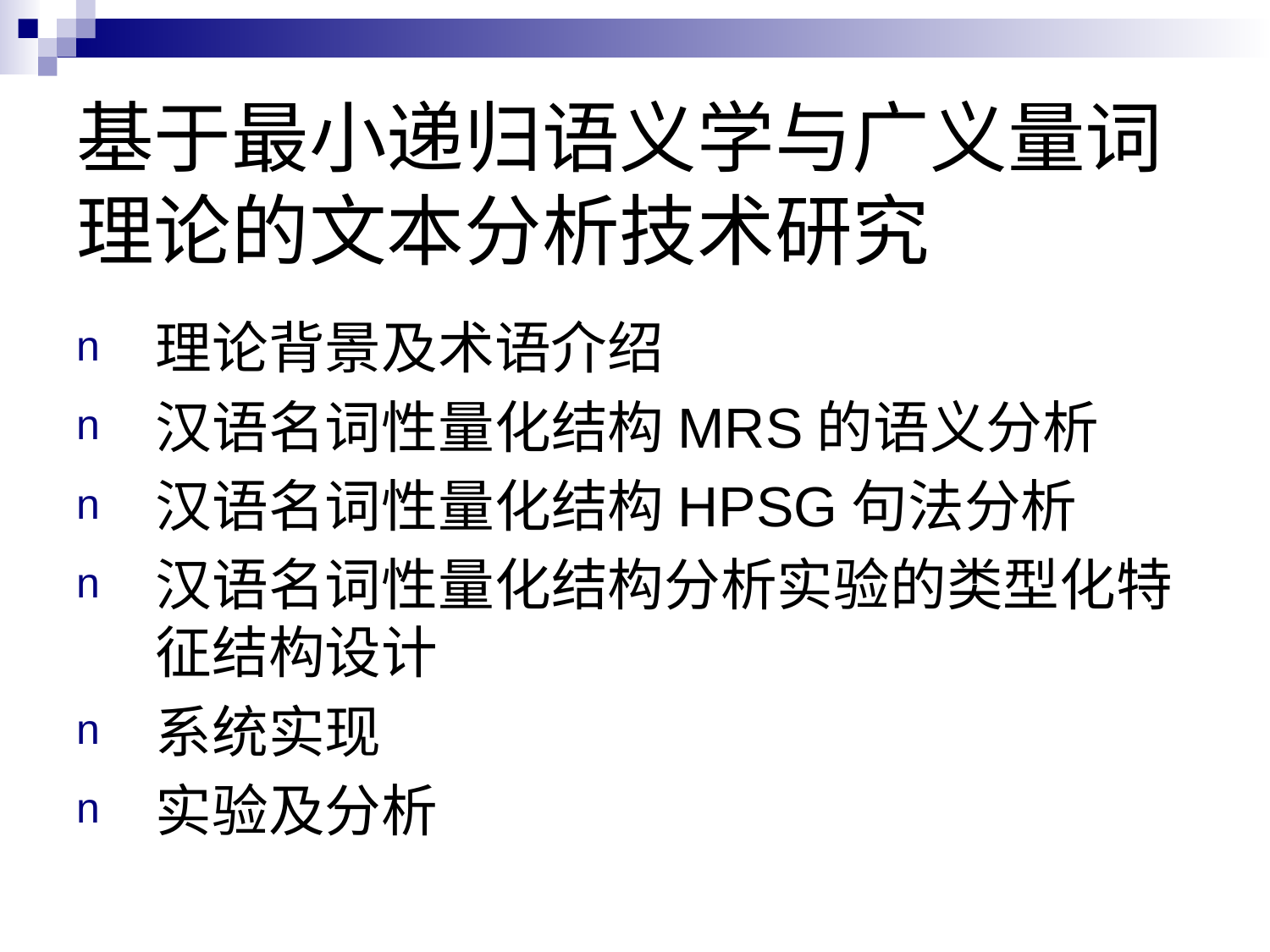

# 基于最小递归语义学与广义量词理论的文本分析技术研究
理论背景及术语介绍
汉语名词性量化结构MRS的语义分析
汉语名词性量化结构HPSG句法分析
汉语名词性量化结构分析实验的类型化特征结构设计
系统实现
实验及分析